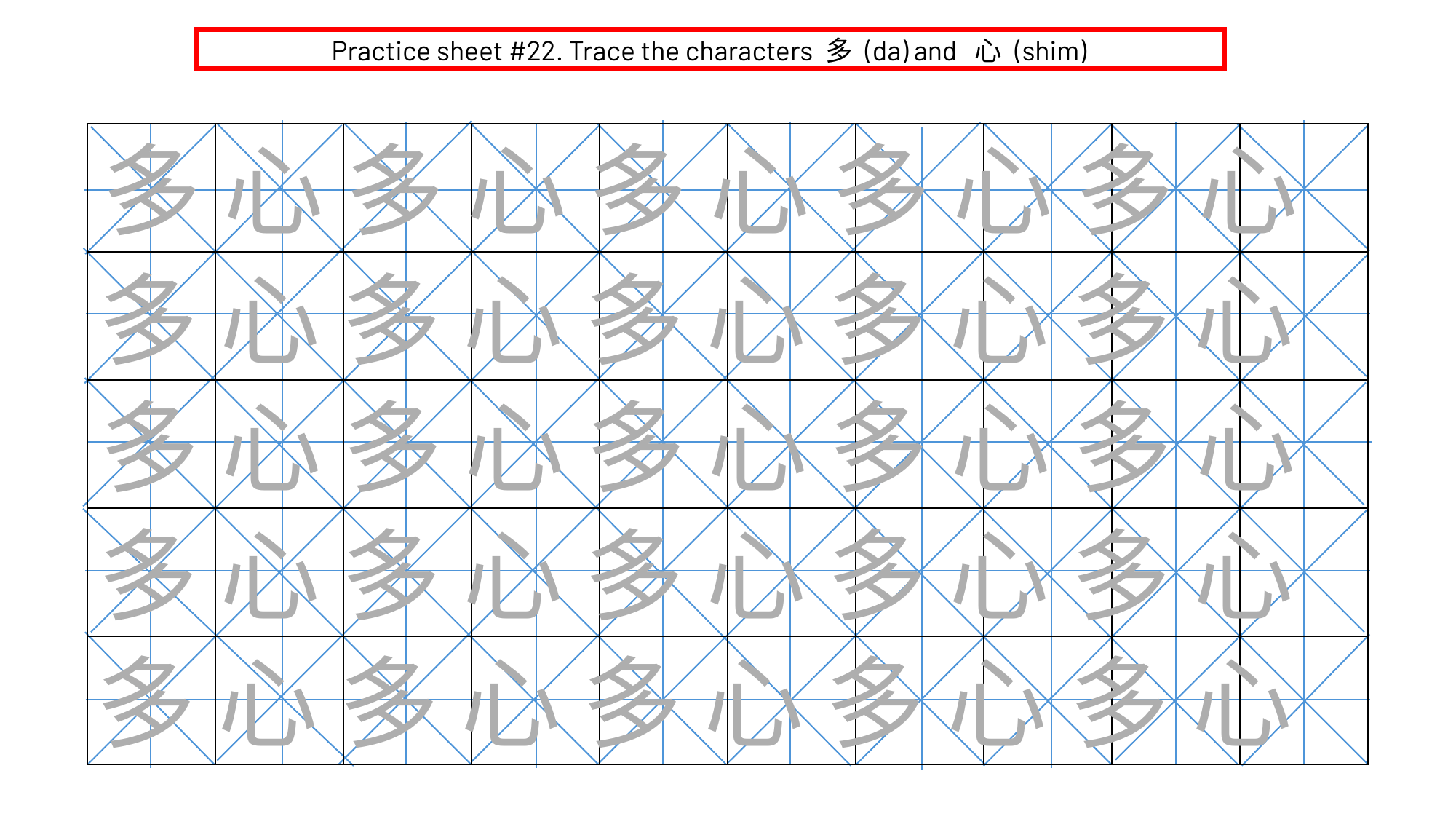

Practice sheet #22. Trace the characters 多 (da) and  心 (shim)

多 心 多 心 多 心 多 心 多 心
|  |  |  |  |  |  |  |  |  |  |
| --- | --- | --- | --- | --- | --- | --- | --- | --- | --- |
|  |  |  |  |  |  |  |  |  |  |
|  |  |  |  |  |  |  |  |  |  |
|  |  |  |  |  |  |  |  |  |  |
|  |  |  |  |  |  |  |  |  |  |
多 心 多 心 多 心 多 心 多 心
多 心 多 心 多 心 多 心 多 心
多 心 多 心 多 心 多 心 多 心
多 心 多 心 多 心 多 心 多 心